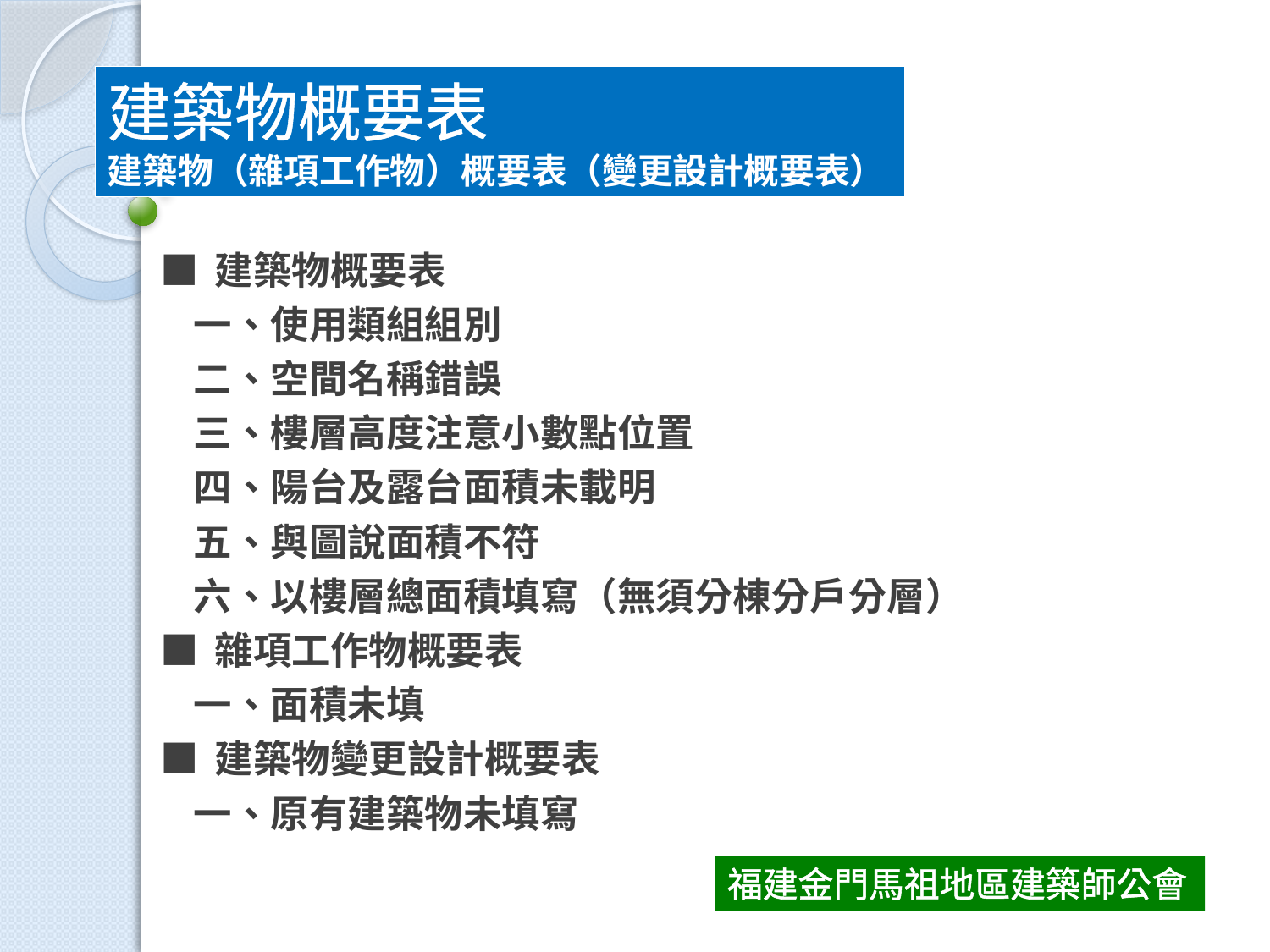

建築物概要表
建築物（雜項工作物）概要表（變更設計概要表）
■ 建築物概要表
   一、使用類組組別
   二、空間名稱錯誤
   三、樓層高度注意小數點位置
   四、陽台及露台面積未載明
   五、與圖說面積不符
   六、以樓層總面積填寫（無須分棟分戶分層）
■ 雜項工作物概要表
   一、面積未填
■ 建築物變更設計概要表
   一、原有建築物未填寫
福建金門馬祖地區建築師公會